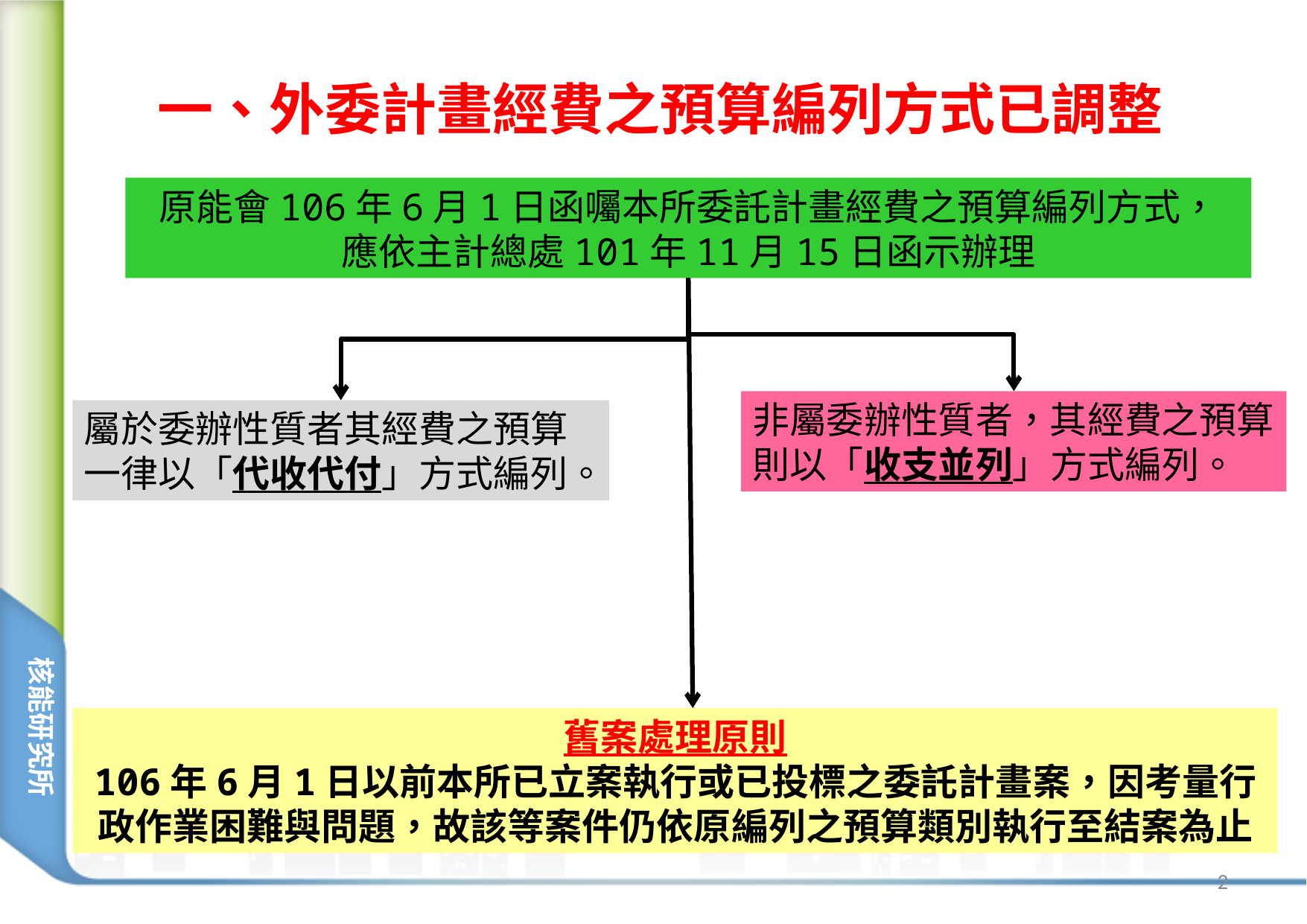

# 一、外委計畫經費之預算編列方式已調整
原能會106年6月1日函囑本所委託計畫經費之預算編列方式，
應依主計總處101年11月15日函示辦理
非屬委辦性質者，其經費之預算則以「收支並列」方式編列。
屬於委辦性質者其經費之預算一律以「代收代付」方式編列。
舊案處理原則
106年6月1日以前本所已立案執行或已投標之委託計畫案，因考量行政作業困難與問題，故該等案件仍依原編列之預算類別執行至結案為止
2